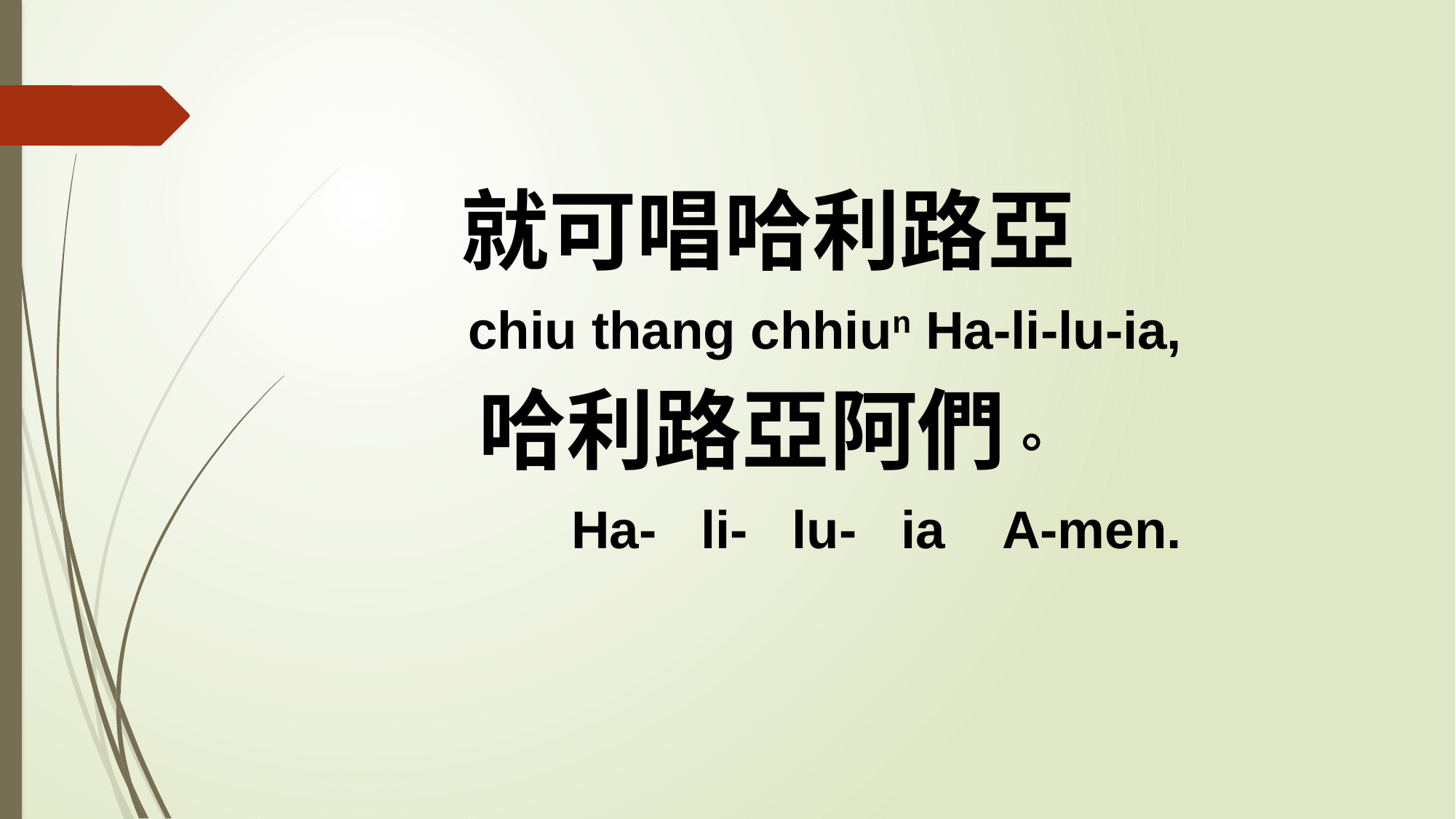

就可唱哈利路亞
               chiu thang chhiun Ha-li-lu-ia,
哈利路亞阿們。
                      Ha-   li-   lu-   ia    A-men.